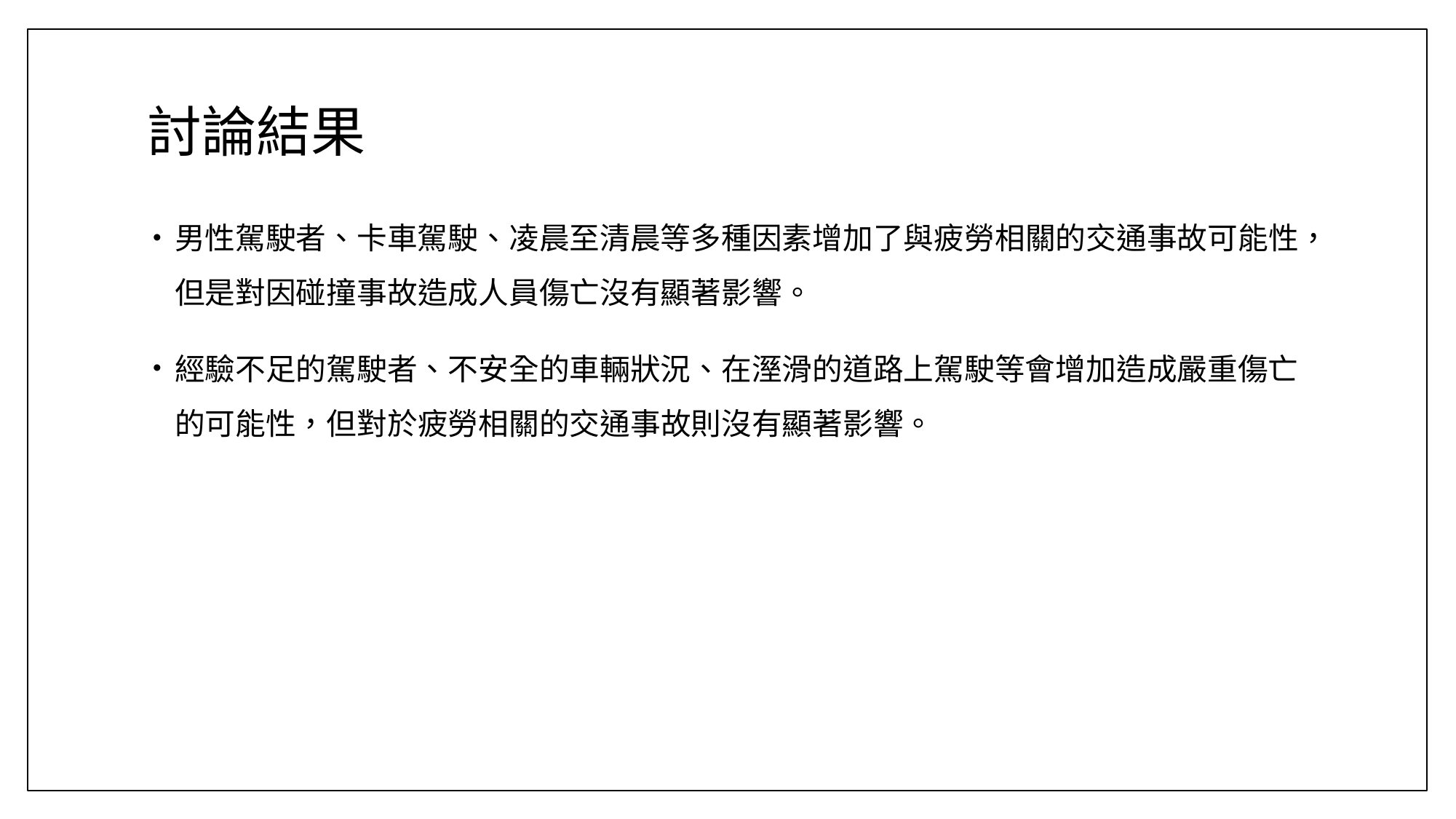

# 討論結果
男性駕駛者、卡車駕駛、凌晨至清晨等多種因素增加了與疲勞相關的交通事故可能性，但是對因碰撞事故造成人員傷亡沒有顯著影響。
經驗不足的駕駛者、不安全的車輛狀況、在溼滑的道路上駕駛等會增加造成嚴重傷亡的可能性，但對於疲勞相關的交通事故則沒有顯著影響。